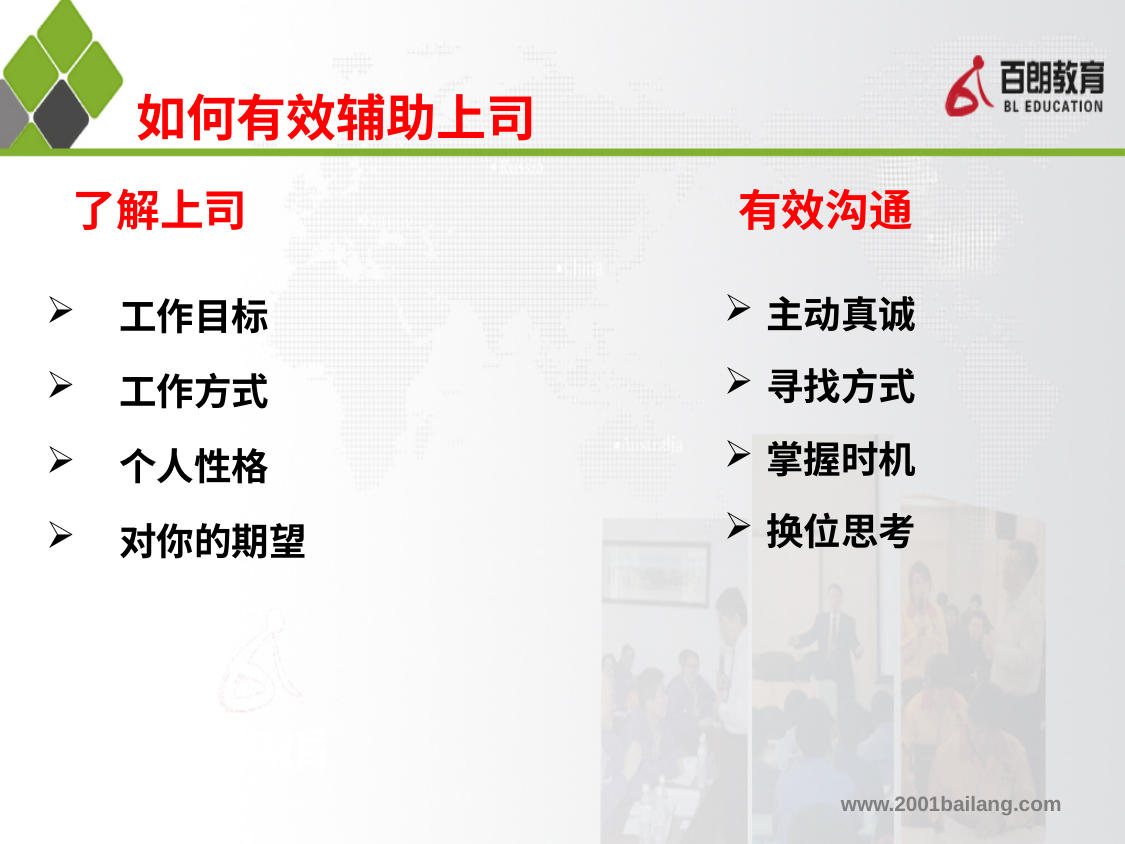

如何有效辅助上司
# 了解上司
   有效沟通
 工作目标
 工作方式
 个人性格
 对你的期望
主动真诚
寻找方式
掌握时机
换位思考